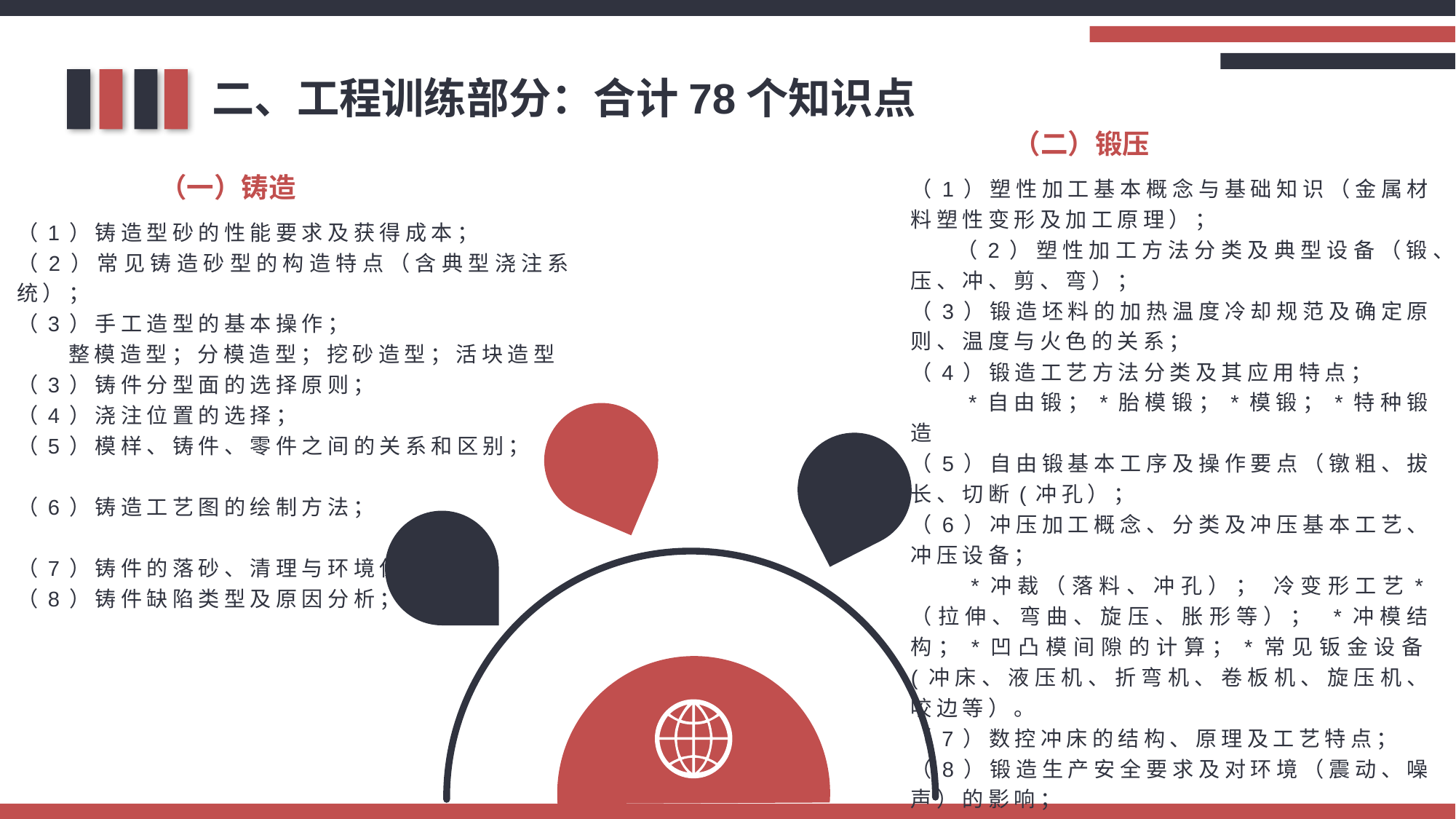

二、工程训练部分：合计78个知识点

（二）锻压
（1）塑性加工基本概念与基础知识（金属材料塑性变形及加工原理）；
    （2）塑性加工方法分类及典型设备（锻、压、冲、剪、弯）；
（3）锻造坯料的加热温度冷却规范及确定原则、温度与火色的关系；
（4）锻造工艺方法分类及其应用特点；
     *自由锻；*胎模锻；*模锻；*特种锻造
（5）自由锻基本工序及操作要点（镦粗、拔长、切断(冲孔）；
（6）冲压加工概念、分类及冲压基本工艺、冲压设备；
     *冲裁（落料、冲孔）； 冷变形工艺*（拉伸、弯曲、旋压、胀形等）； *冲模结构；*凹凸模间隙的计算；*常见钣金设备(冲床、液压机、折弯机、卷板机、旋压机、咬边等）。
（7）数控冲床的结构、原理及工艺特点；
（8）锻造生产安全要求及对环境（震动、噪声）的影响；

（一）铸造
（1）铸造型砂的性能要求及获得成本；
（2）常见铸造砂型的构造特点（含典型浇注系统）；
（3）手工造型的基本操作；
     整模造型；分模造型；挖砂造型；活块造型
（3）铸件分型面的选择原则；
（4）浇注位置的选择；
（5）模样、铸件、零件之间的关系和区别；

（6）铸造工艺图的绘制方法；

（7）铸件的落砂、清理与环境保护；
（8）铸件缺陷类型及原因分析；